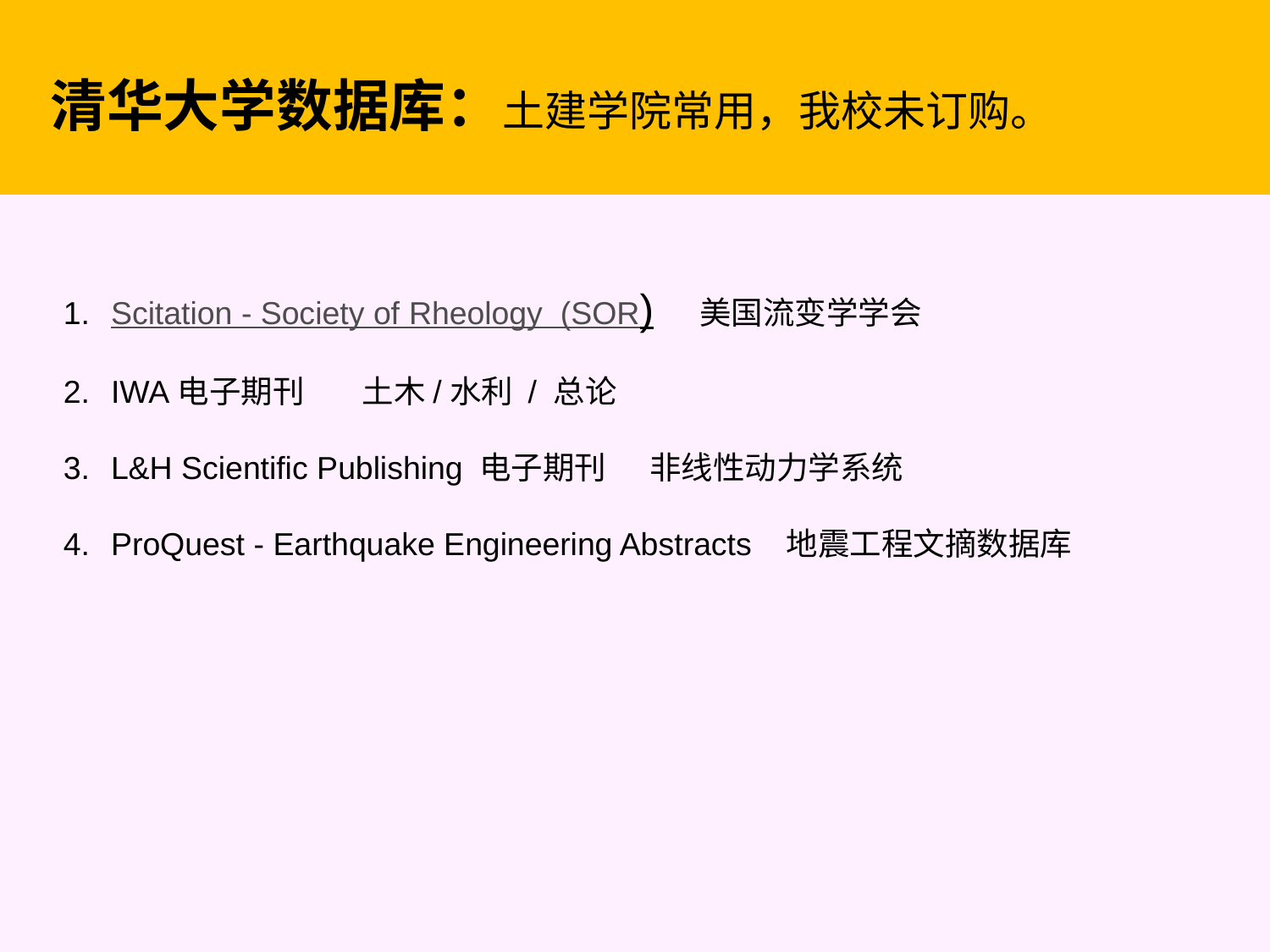

清华大学数据库：土建学院常用，我校未订购。

Scitation - Society of Rheology  (SOR)   美国流变学学会

IWA电子期刊        土木/水利 / 总论

L&H Scientific Publishing 电子期刊      非线性动力学系统

ProQuest - Earthquake Engineering Abstracts   地震工程文摘数据库